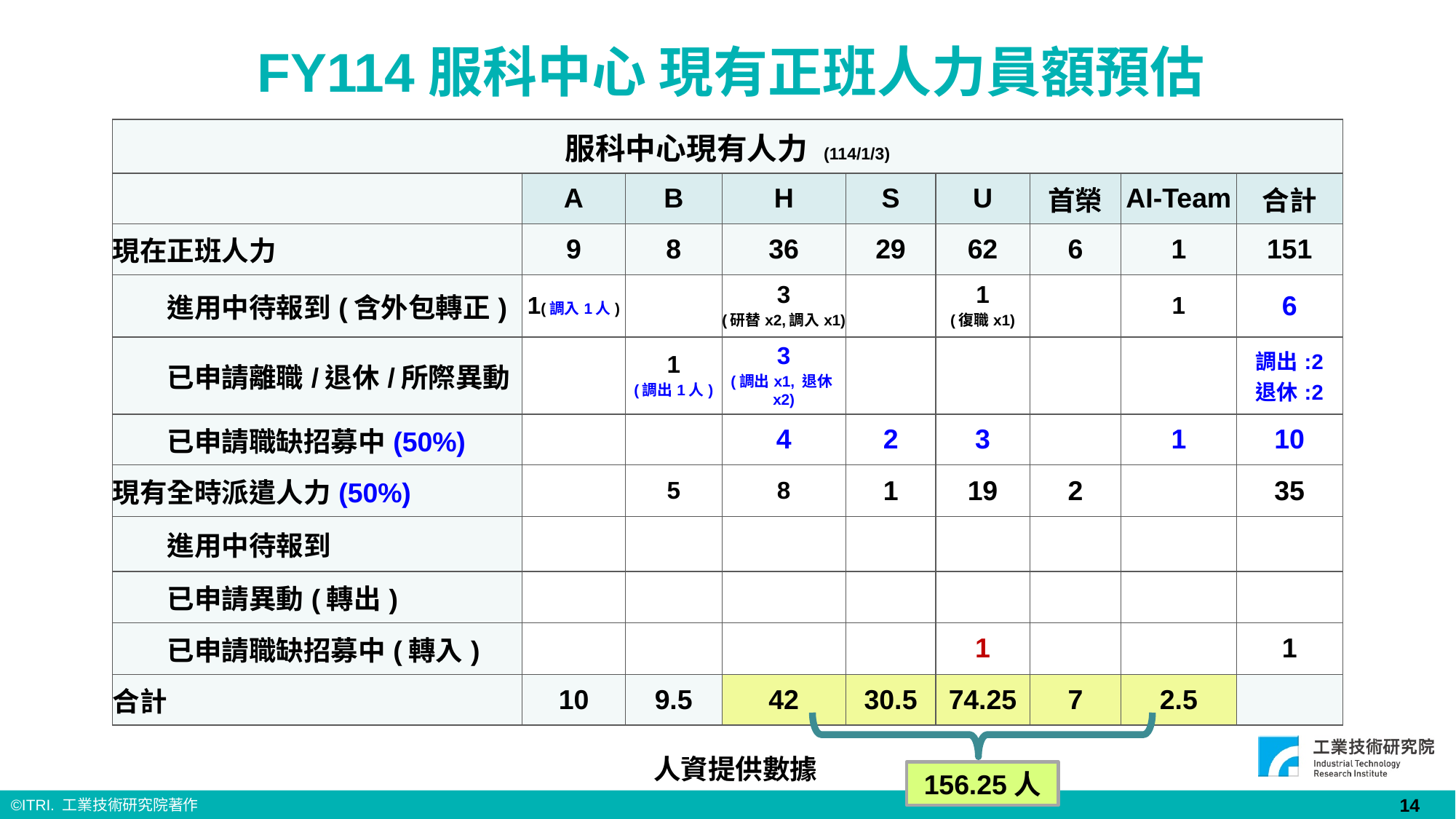

# FY114服科中心 現有正班人力員額預估
| 服科中心現有人力 (114/1/3) |  |  |  |  |  |  |  |  |
| --- | --- | --- | --- | --- | --- | --- | --- | --- |
|  | A | B | H | S | U | 首榮 | AI-Team | 合計 |
| 現在正班人力 | 9 | 8 | 36 | 29 | 62 | 6 | 1 | 151 |
| 進用中待報到(含外包轉正) | 1(調入1人) |  | 3 (研替x2,調入x1) |  | 1 (復職x1) |  | 1 | 6 |
| 已申請離職/退休/所際異動 |  | 1 (調出1人) | 3 (調出x1, 退休x2) |  |  |  |  | 調出:2 退休:2 |
| 已申請職缺招募中(50%) |  |  | 4 | 2 | 3 |  | 1 | 10 |
| 現有全時派遣人力(50%) |  | 5 | 8 | 1 | 19 | 2 |  | 35 |
| 進用中待報到 |  |  |  |  |  |  |  |  |
| 已申請異動(轉出) |  |  |  |  |  |  |  |  |
| 已申請職缺招募中(轉入) |  |  |  |  | 1 |  |  | 1 |
| 合計 | 10 | 9.5 | 42 | 30.5 | 74.25 | 7 | 2.5 |  |

人資提供數據
156.25人
14
14